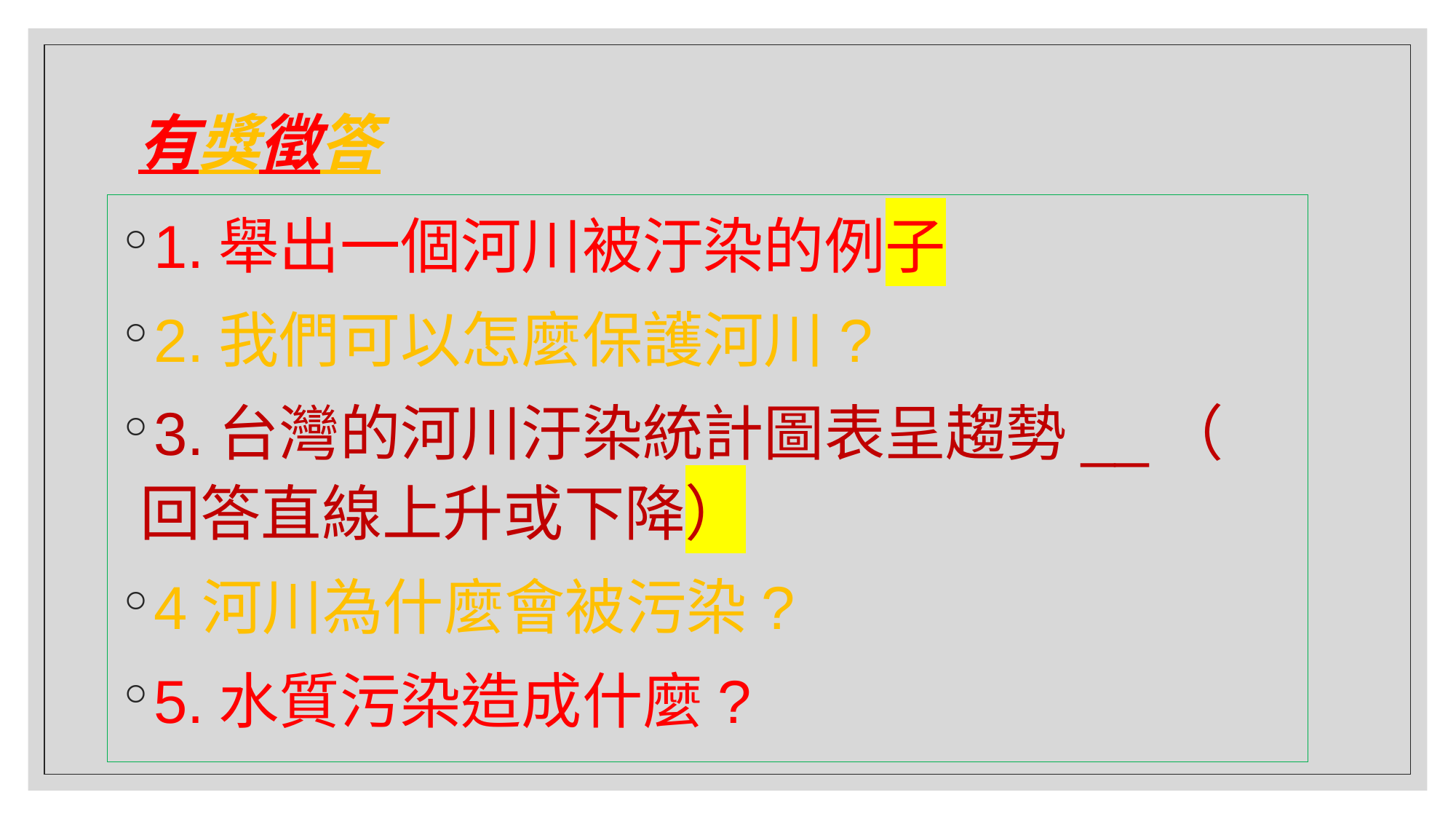

# 有獎徵答
1.舉出一個河川被汙染的例子
2.我們可以怎麼保護河川?
3.台灣的河川汙染統計圖表呈趨勢__（ 回答直線上升或下降）
4河川為什麼會被污染?
5.水質污染造成什麼?